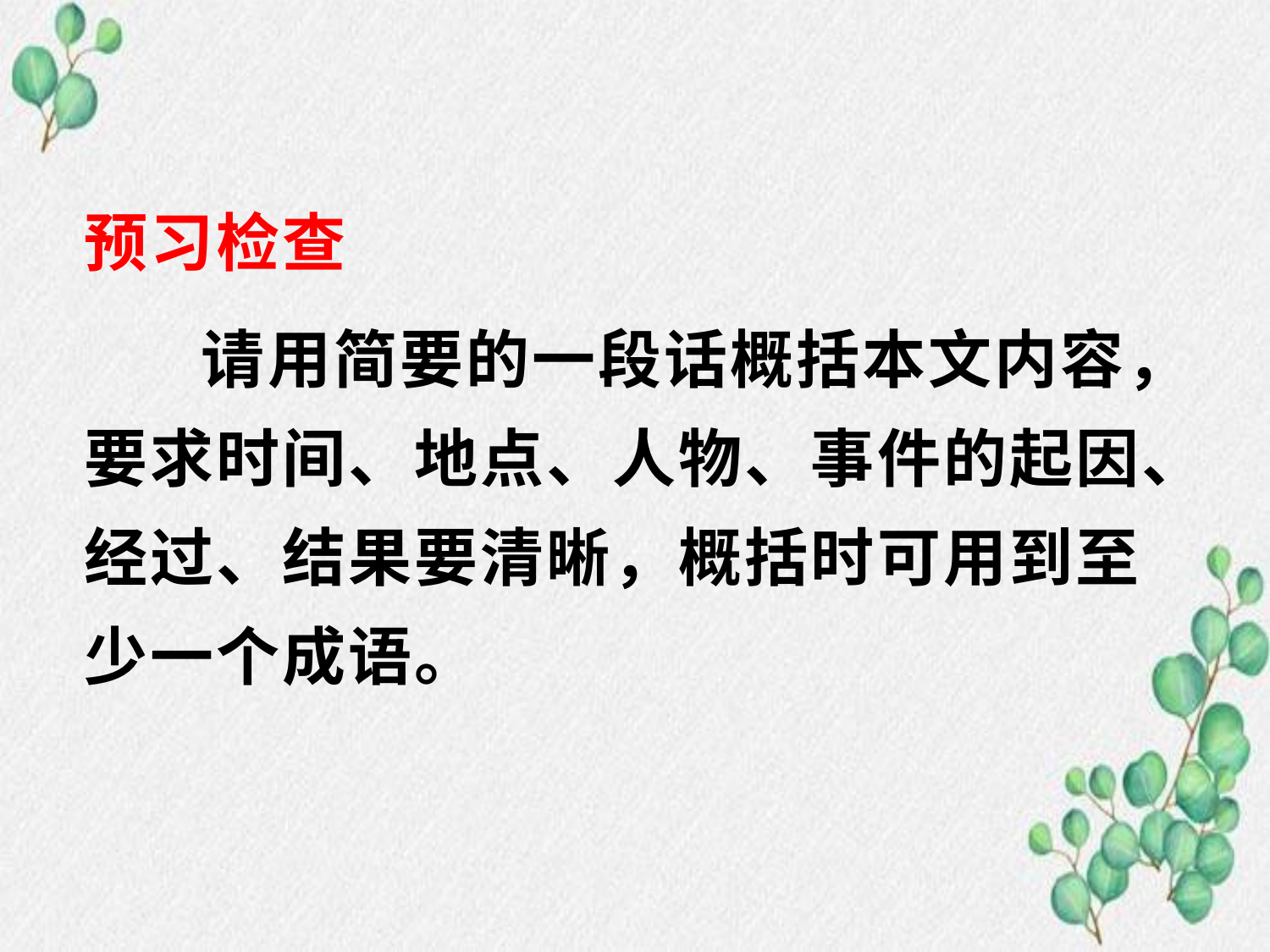

#
预习检查
      请用简要的一段话概括本文内容，要求时间、地点、人物、事件的起因、经过、结果要清晰，概括时可用到至少一个成语。